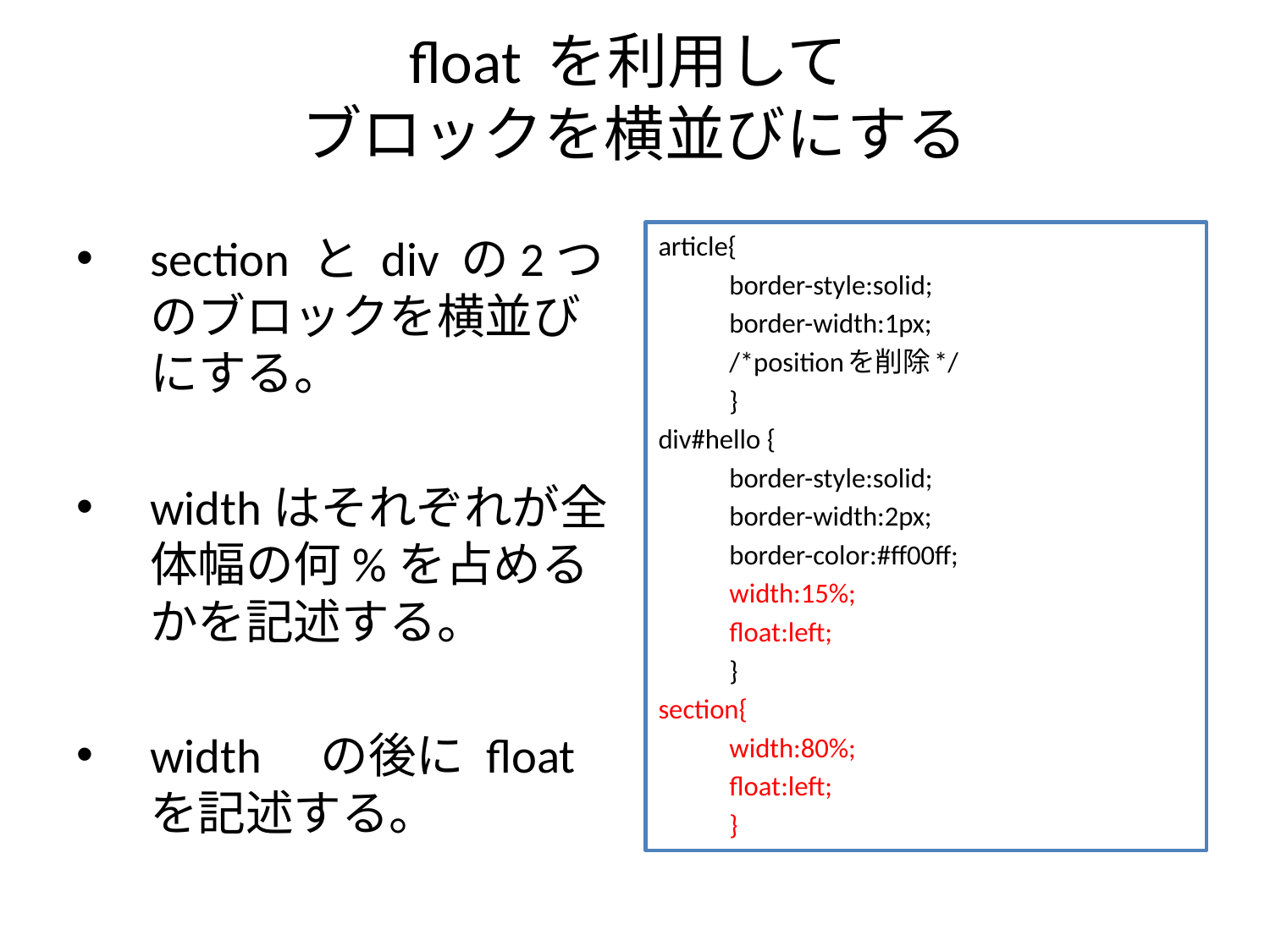

# float を利用して ブロックを横並びにする
section と div の2つのブロックを横並びにする。

widthはそれぞれが全体幅の何%を占めるかを記述する。

width　の後に floatを記述する。
article{
	border-style:solid;
	border-width:1px;
	/*positionを削除*/
	}
div#hello {
	border-style:solid;
	border-width:2px;
	border-color:#ff00ff;
	width:15%;
	float:left;
	}
section{
	width:80%;
	float:left;
	}